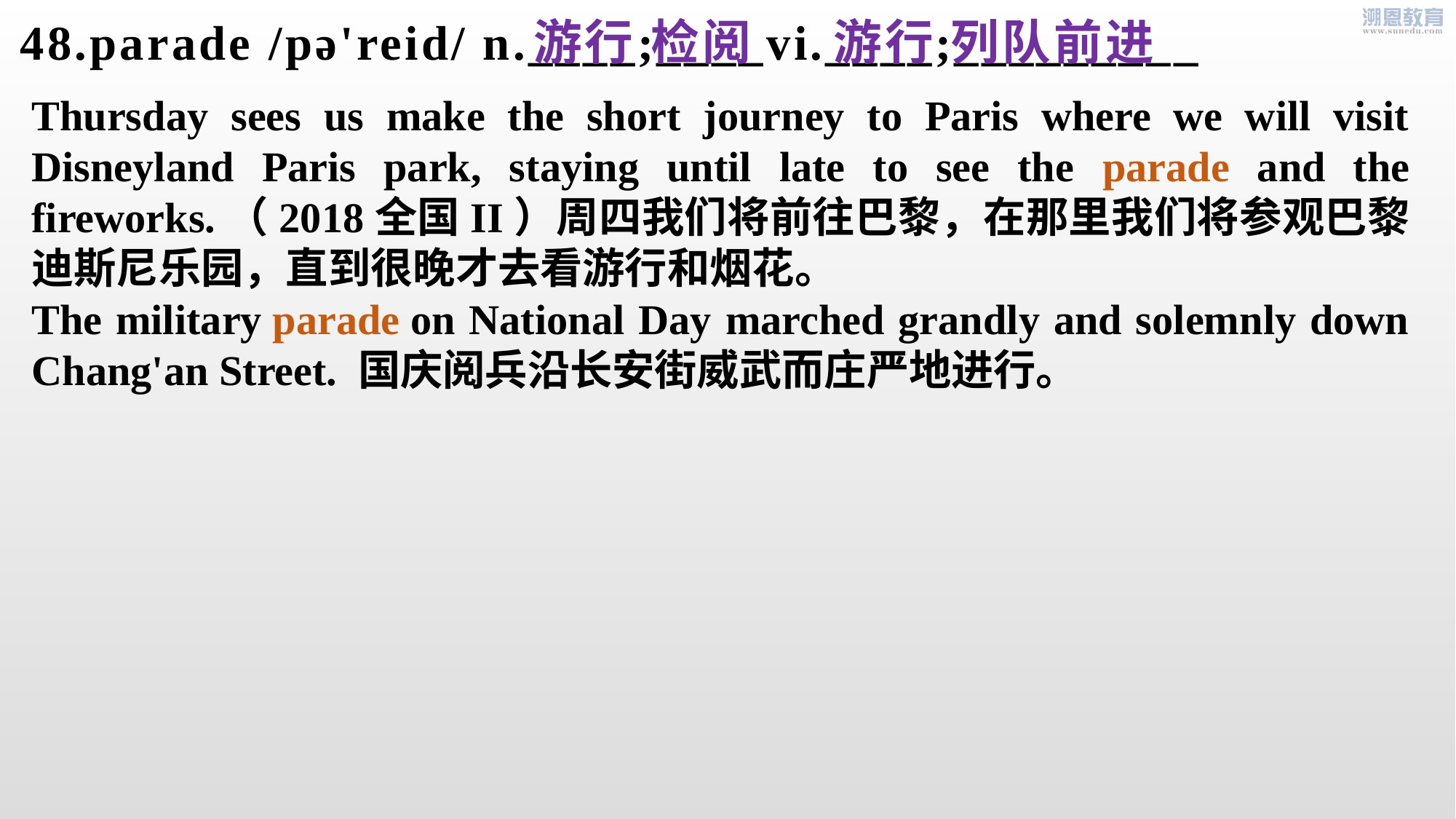

48.parade /pə'reid/ n.____;____vi.____;_________
游行 检阅
游行 列队前进
Thursday sees us make the short journey to Paris where we will visit Disneyland Paris park, staying until late to see the parade and the fireworks.（2018全国II）周四我们将前往巴黎，在那里我们将参观巴黎迪斯尼乐园，直到很晚才去看游行和烟花。
The military parade on National Day marched grandly and solemnly down Chang'an Street. 国庆阅兵沿长安街威武而庄严地进行。